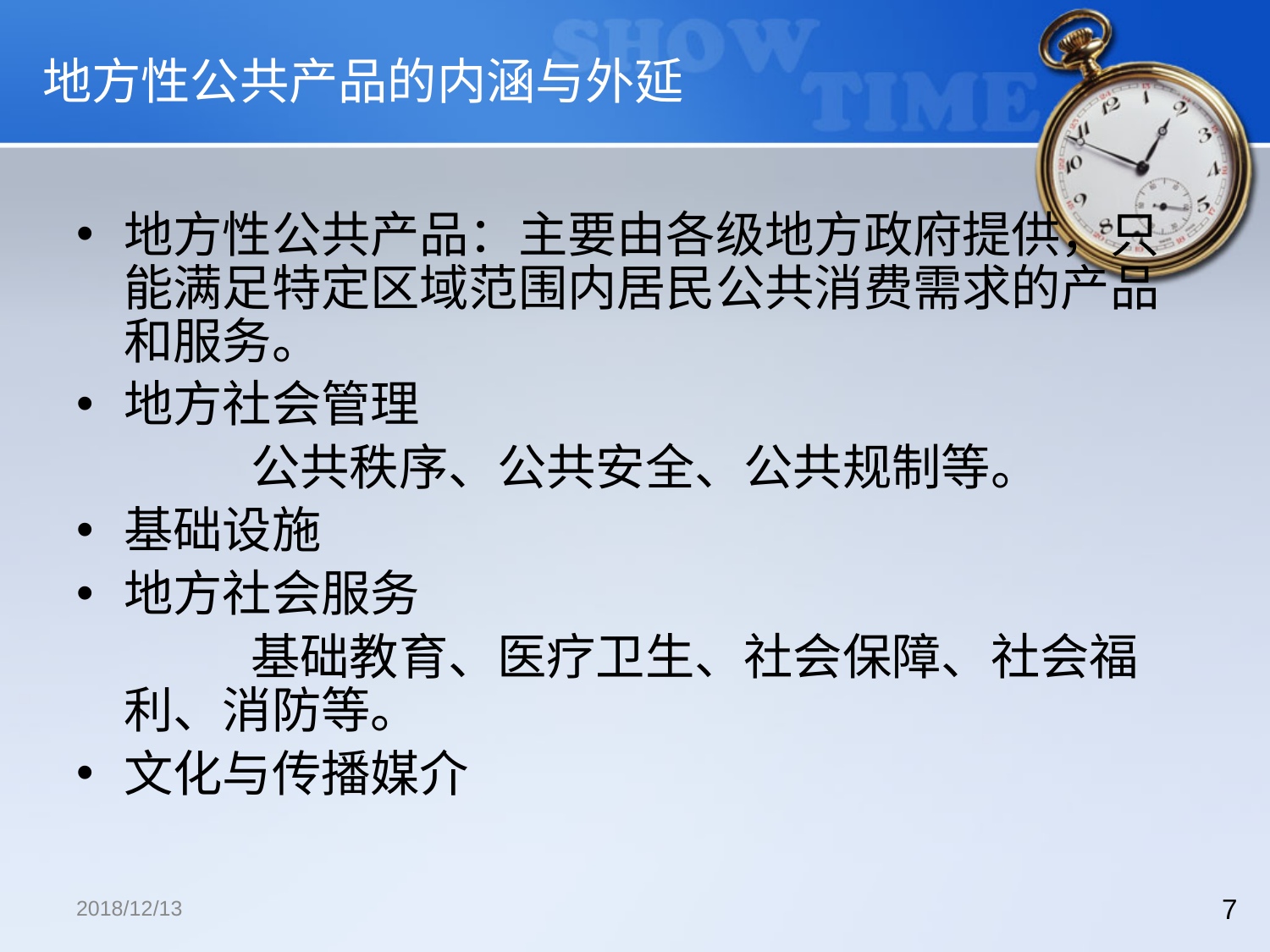

# 地方性公共产品的内涵与外延
地方性公共产品：主要由各级地方政府提供，只能满足特定区域范围内居民公共消费需求的产品和服务。
地方社会管理
		公共秩序、公共安全、公共规制等。
基础设施
地方社会服务
		基础教育、医疗卫生、社会保障、社会福利、消防等。
文化与传播媒介
2018/12/13
7